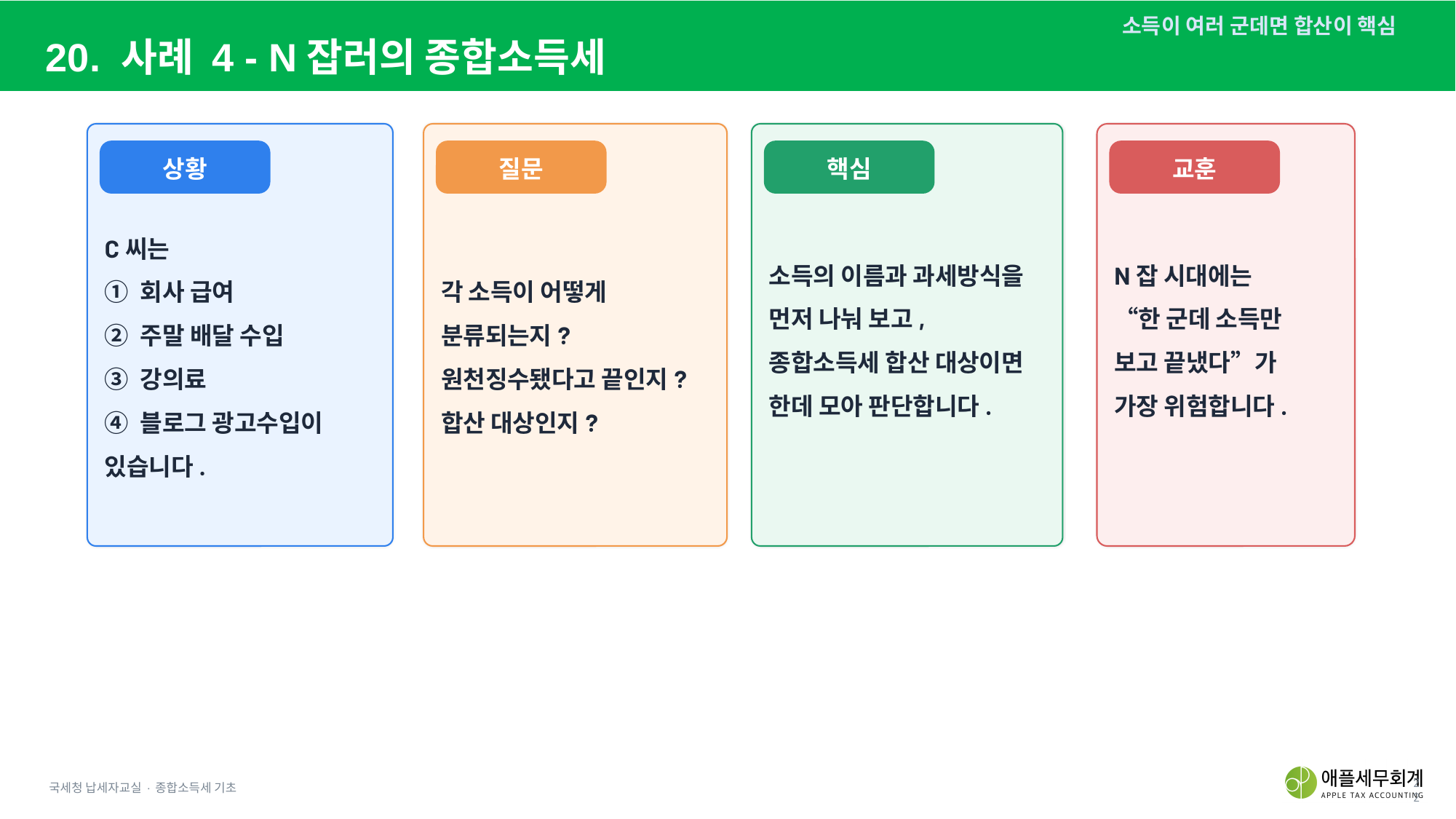

소득이 여러 군데면 합산이 핵심
20. 사례 4 - N잡러의 종합소득세

상황
질문
핵심
교훈
소득의 이름과 과세방식을 먼저 나눠 보고, 종합소득세 합산 대상이면 한데 모아 판단합니다.
N잡 시대에는 “한 군데 소득만 보고 끝냈다”가 가장 위험합니다.
C씨는
① 회사 급여
② 주말 배달 수입
③ 강의료
④ 블로그 광고수입이 있습니다.
각 소득이 어떻게 분류되는지?
원천징수됐다고 끝인지?
합산 대상인지?
국세청 납세자교실 · 종합소득세 기초
22